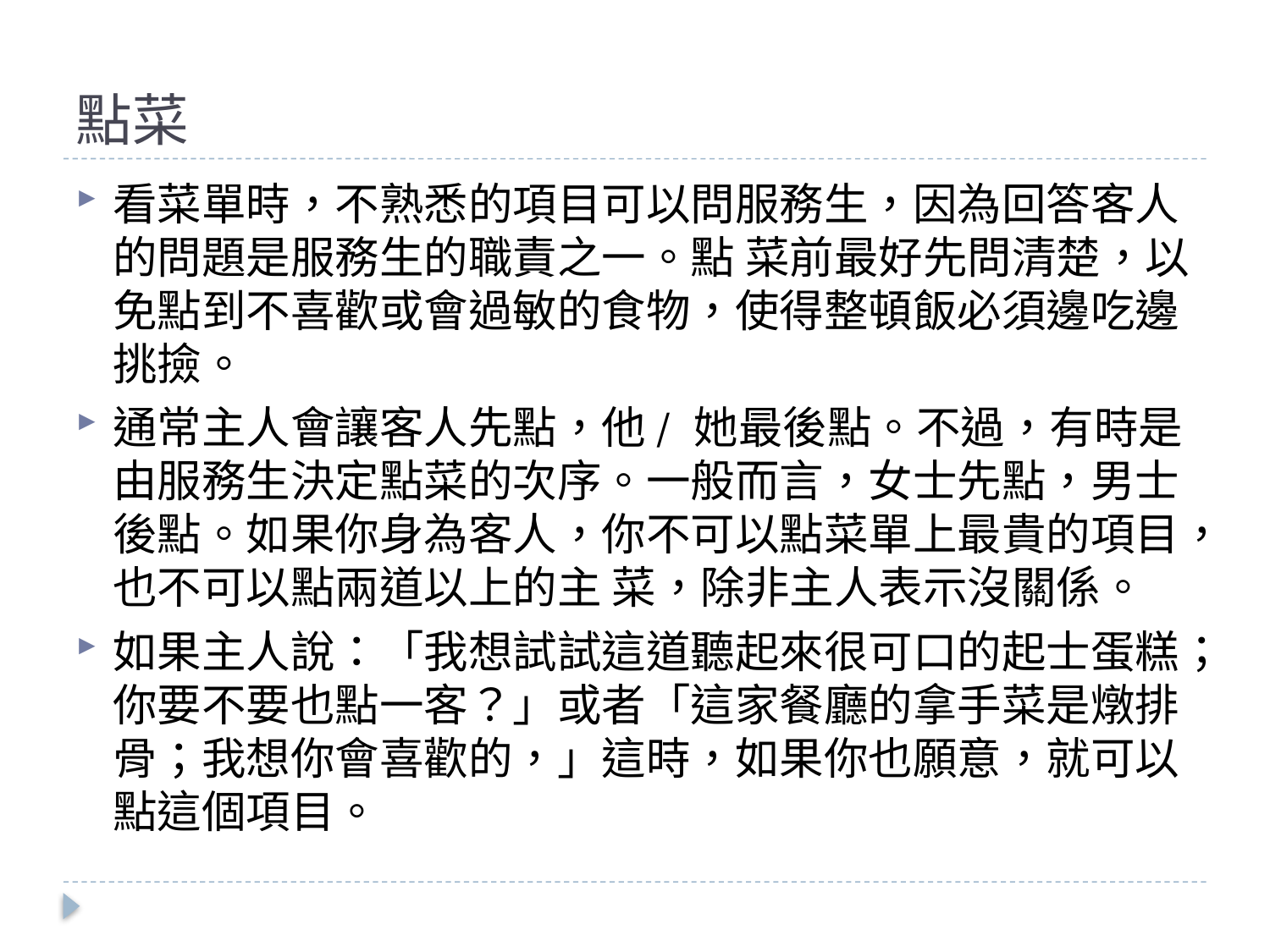

# 點菜
看菜單時，不熟悉的項目可以問服務生，因為回答客人的問題是服務生的職責之一。點 菜前最好先問清楚，以免點到不喜歡或會過敏的食物，使得整頓飯必須邊吃邊挑撿。
通常主人會讓客人先點，他/ 她最後點。不過，有時是由服務生決定點菜的次序。一般而言，女士先點，男士後點。如果你身為客人，你不可以點菜單上最貴的項目，也不可以點兩道以上的主 菜，除非主人表示沒關係。
如果主人說：「我想試試這道聽起來很可口的起士蛋糕；你要不要也點一客？」或者「這家餐廳的拿手菜是燉排骨；我想你會喜歡的，」這時，如果你也願意，就可以點這個項目。